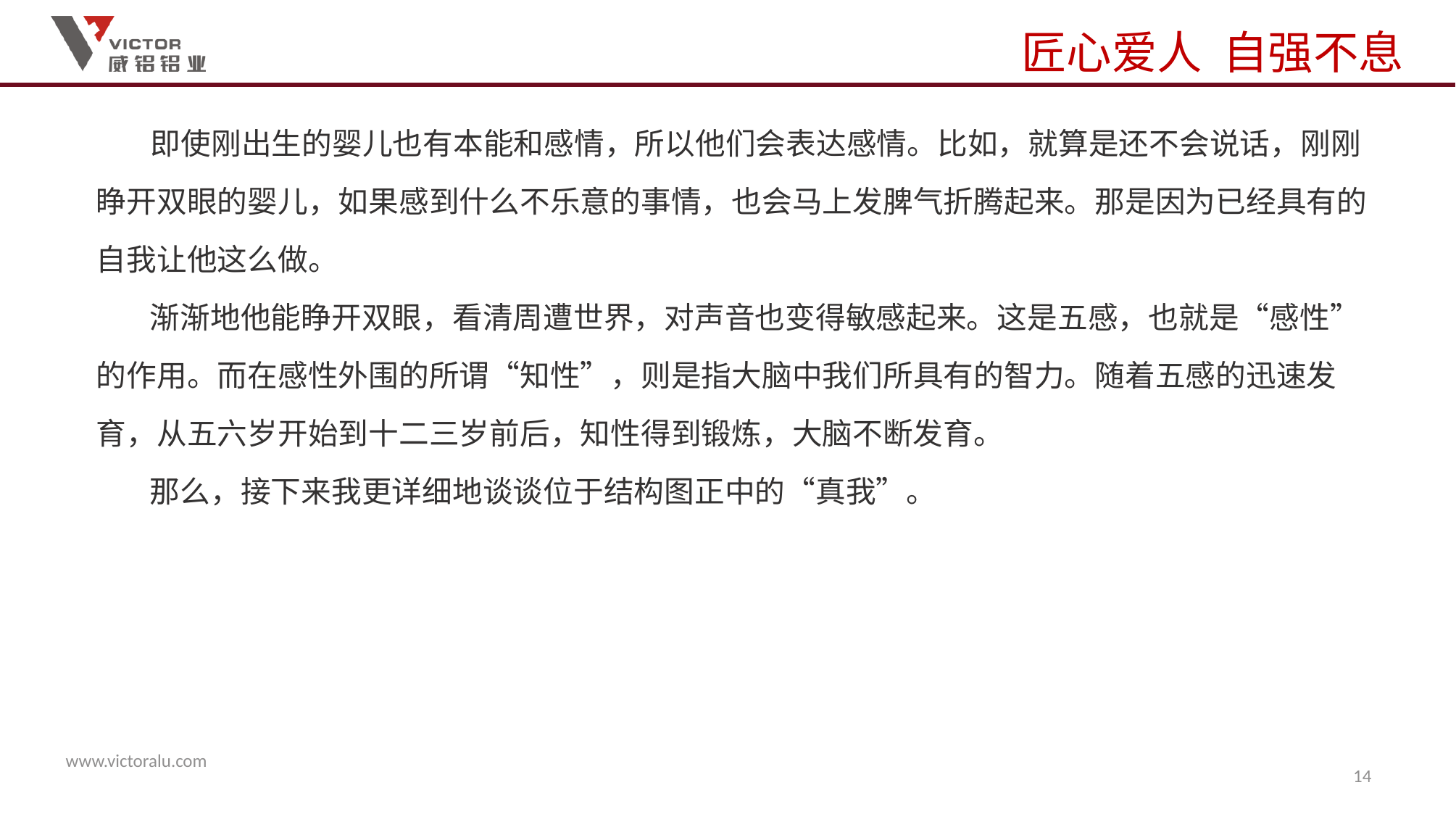

即使刚出生的婴儿也有本能和感情，所以他们会表达感情。比如，就算是还不会说话，刚刚睁开双眼的婴儿，如果感到什么不乐意的事情，也会马上发脾气折腾起来。那是因为已经具有的自我让他这么做。
        渐渐地他能睁开双眼，看清周遭世界，对声音也变得敏感起来。这是五感，也就是“感性”的作用。而在感性外围的所谓“知性”，则是指大脑中我们所具有的智力。随着五感的迅速发育，从五六岁开始到十二三岁前后，知性得到锻炼，大脑不断发育。
        那么，接下来我更详细地谈谈位于结构图正中的“真我”。
14